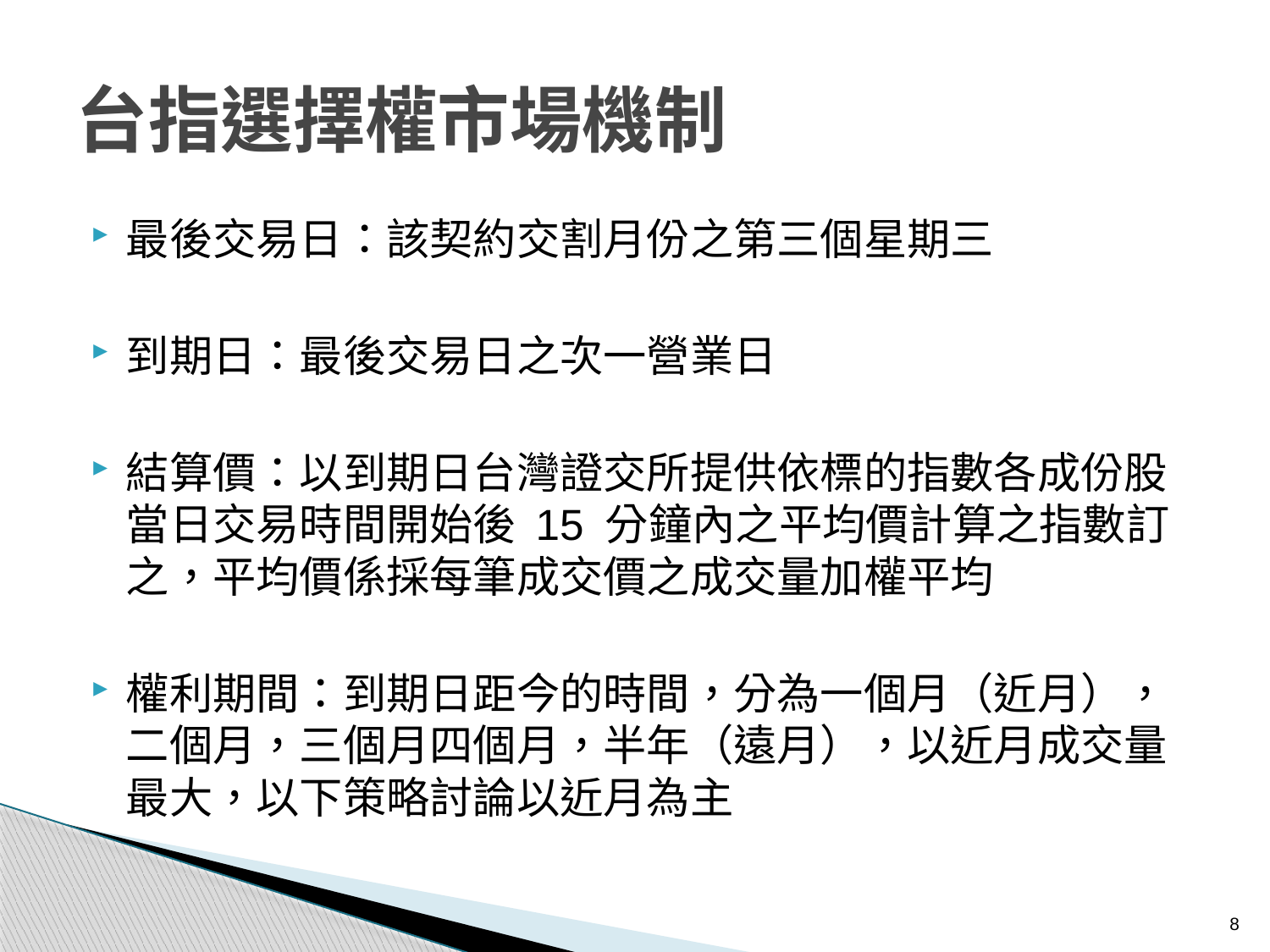

# 台指選擇權市場機制
最後交易日：該契約交割月份之第三個星期三

到期日：最後交易日之次一營業日

結算價：以到期日台灣證交所提供依標的指數各成份股當日交易時間開始後 15 分鐘內之平均價計算之指數訂之，平均價係採每筆成交價之成交量加權平均

權利期間：到期日距今的時間，分為一個月（近月），二個月，三個月四個月，半年（遠月），以近月成交量最大，以下策略討論以近月為主

8